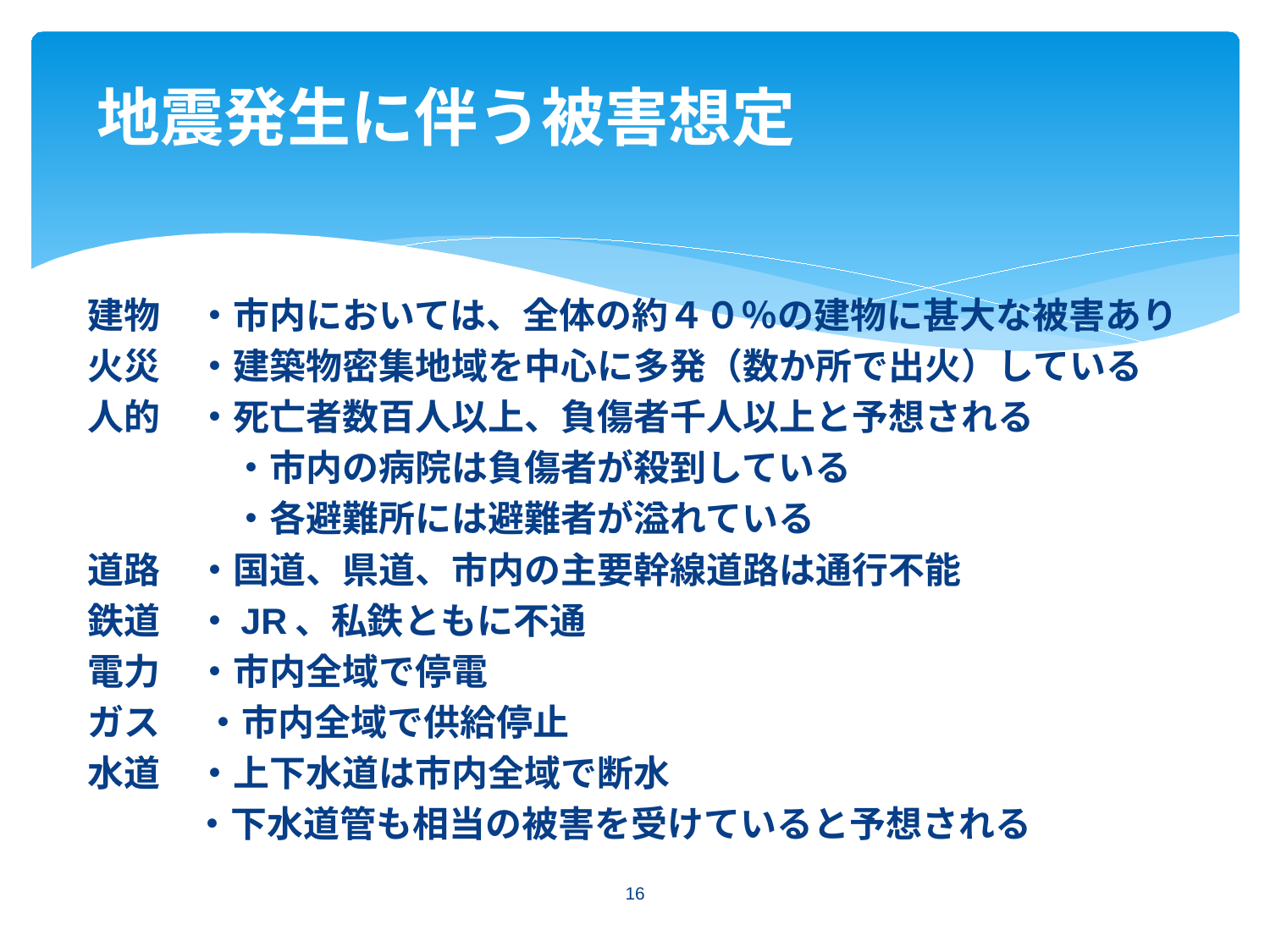

# 地震発生に伴う被害想定
建物　・市内においては、全体の約４０％の建物に甚大な被害あり
火災　・建築物密集地域を中心に多発（数か所で出火）している
人的　・死亡者数百人以上、負傷者千人以上と予想される
　　　　・市内の病院は負傷者が殺到している
　　　　・各避難所には避難者が溢れている
道路　・国道、県道、市内の主要幹線道路は通行不能
鉄道　・JR、私鉄ともに不通
電力　・市内全域で停電
ガス　 ・市内全域で供給停止
水道　・上下水道は市内全域で断水
            ・下水道管も相当の被害を受けていると予想される

16